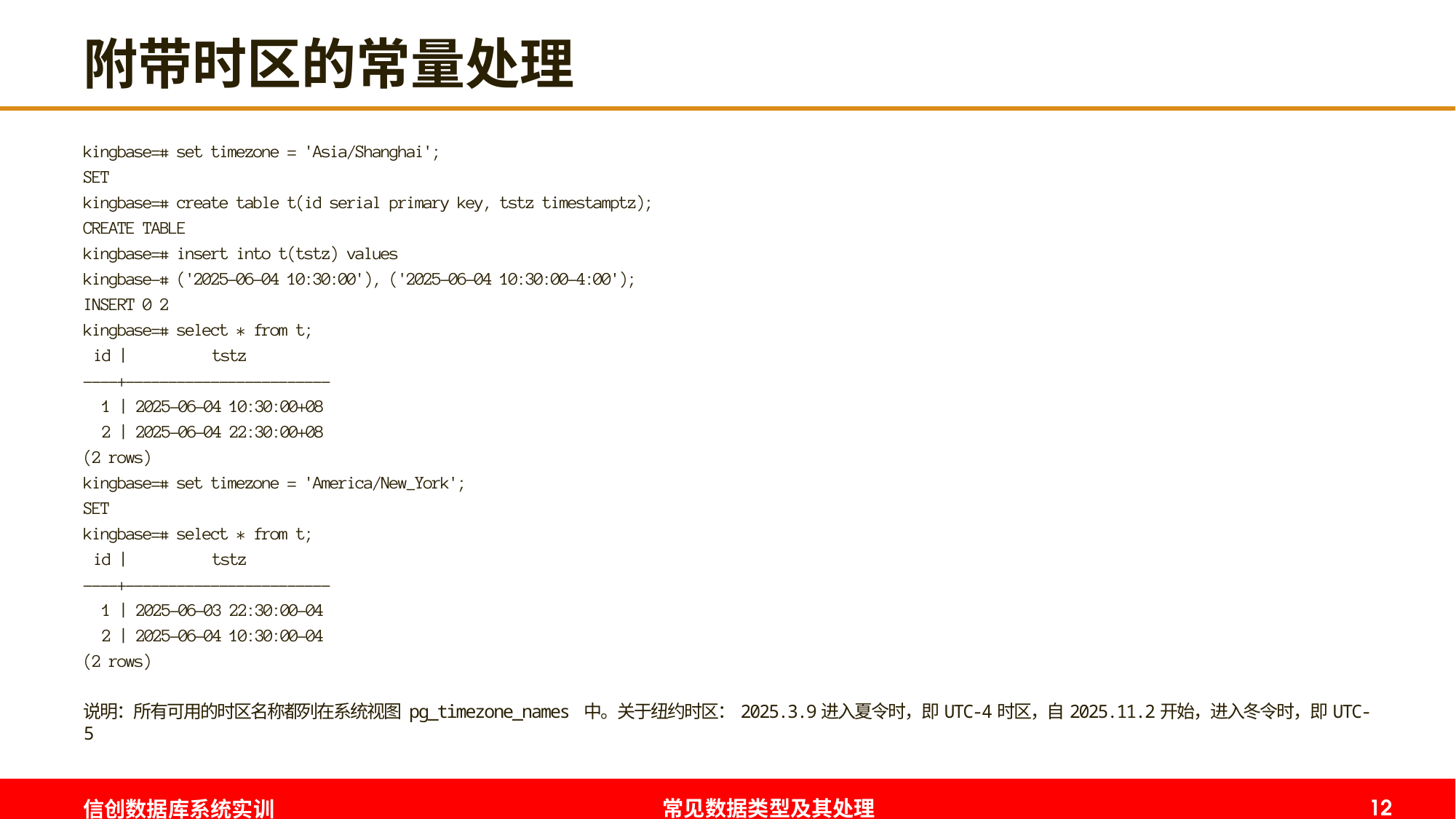

# 附带时区的常量处理
kingbase=# set timezone = 'Asia/Shanghai';
SET
kingbase=# create table t(id serial primary key, tstz timestamptz);
CREATE TABLE
kingbase=# insert into t(tstz) values
kingbase-# ('2025-06-04 10:30:00'), ('2025-06-04 10:30:00-4:00');
INSERT 0 2
kingbase=# select * from t;
 id |          tstz
----+------------------------
  1 | 2025-06-04 10:30:00+08
  2 | 2025-06-04 22:30:00+08
(2 rows)
kingbase=# set timezone = 'America/New_York';
SET
kingbase=# select * from t;
 id |          tstz
----+------------------------
  1 | 2025-06-03 22:30:00-04
  2 | 2025-06-04 10:30:00-04
(2 rows)

说明：所有可用的时区名称都列在系统视图 pg_timezone_names 中。关于纽约时区：2025.3.9进入夏令时，即UTC-4时区，自2025.11.2开始，进入冬令时，即UTC-5